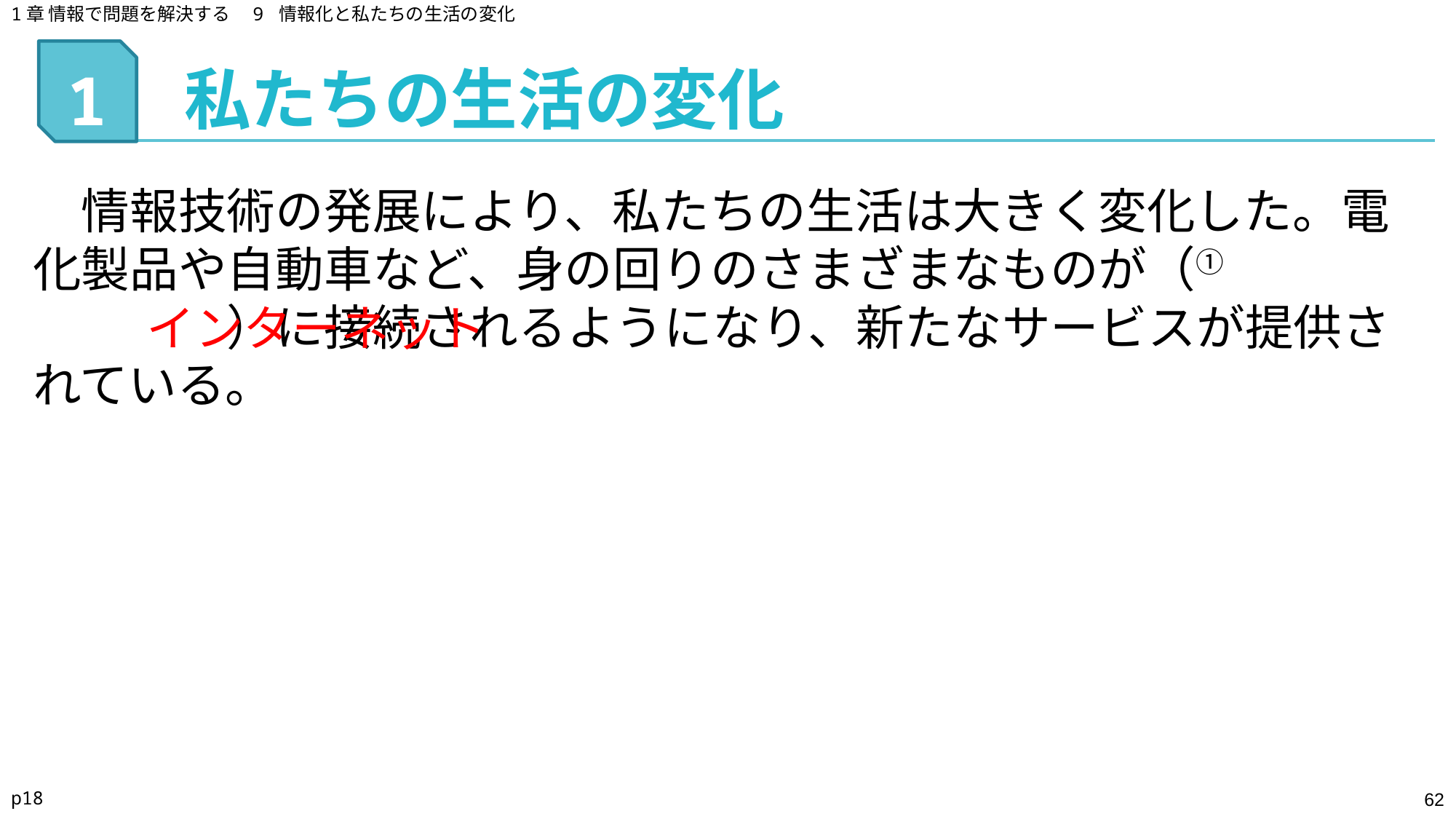

1章 情報で問題を解決する　9 情報化と私たちの生活の変化
私たちの生活の変化
# 1
　情報技術の発展により、私たちの生活は大きく変化した。電化製品や自動車など、身の回りのさまざまなものが（①　　　　　　　　）に接続されるようになり、新たなサービスが提供されている。

インターネット
p18
62